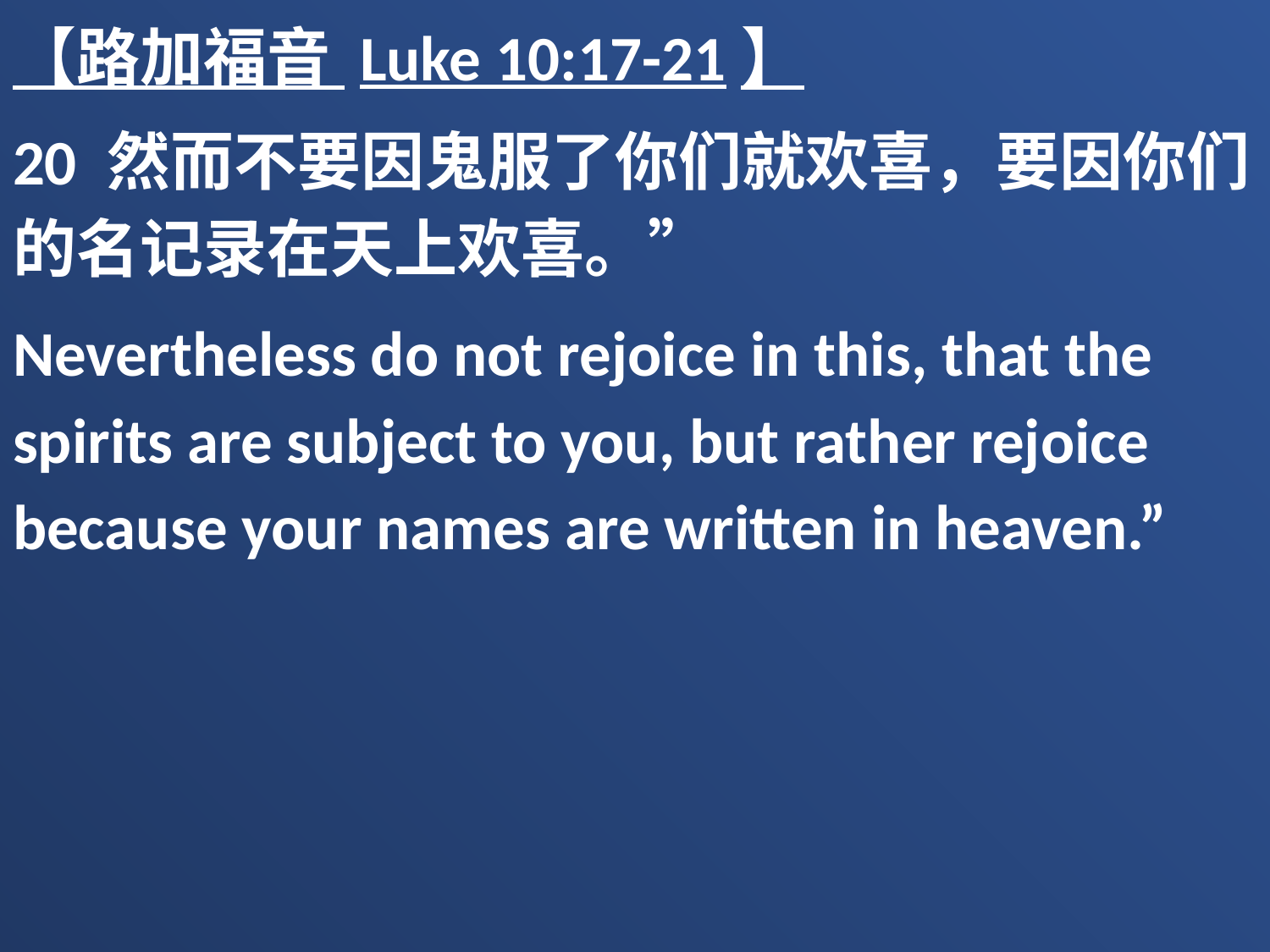

【路加福音 Luke 10:17-21】
20 然而不要因鬼服了你们就欢喜，要因你们的名记录在天上欢喜。”
Nevertheless do not rejoice in this, that the spirits are subject to you, but rather rejoice because your names are written in heaven.”